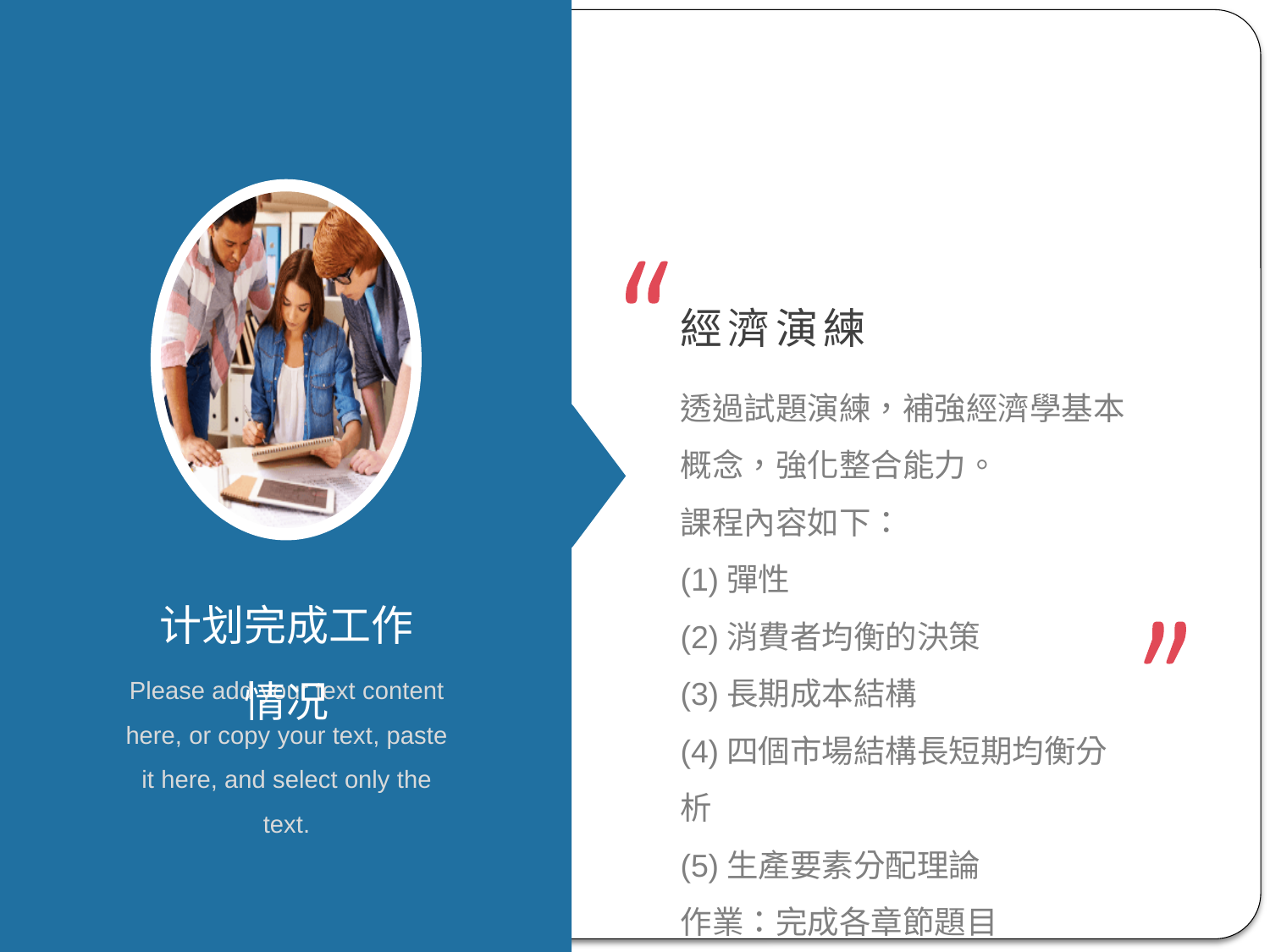

經濟演練
透過試題演練，補強經濟學基本概念，強化整合能力。
課程內容如下：
(1)彈性
(2)消費者均衡的決策
(3)長期成本結構
(4)四個市場結構長短期均衡分析
(5)生產要素分配理論
作業：完成各章節題目

计划完成工作情况
Please add your text content here, or copy your text, paste it here, and select only the text.